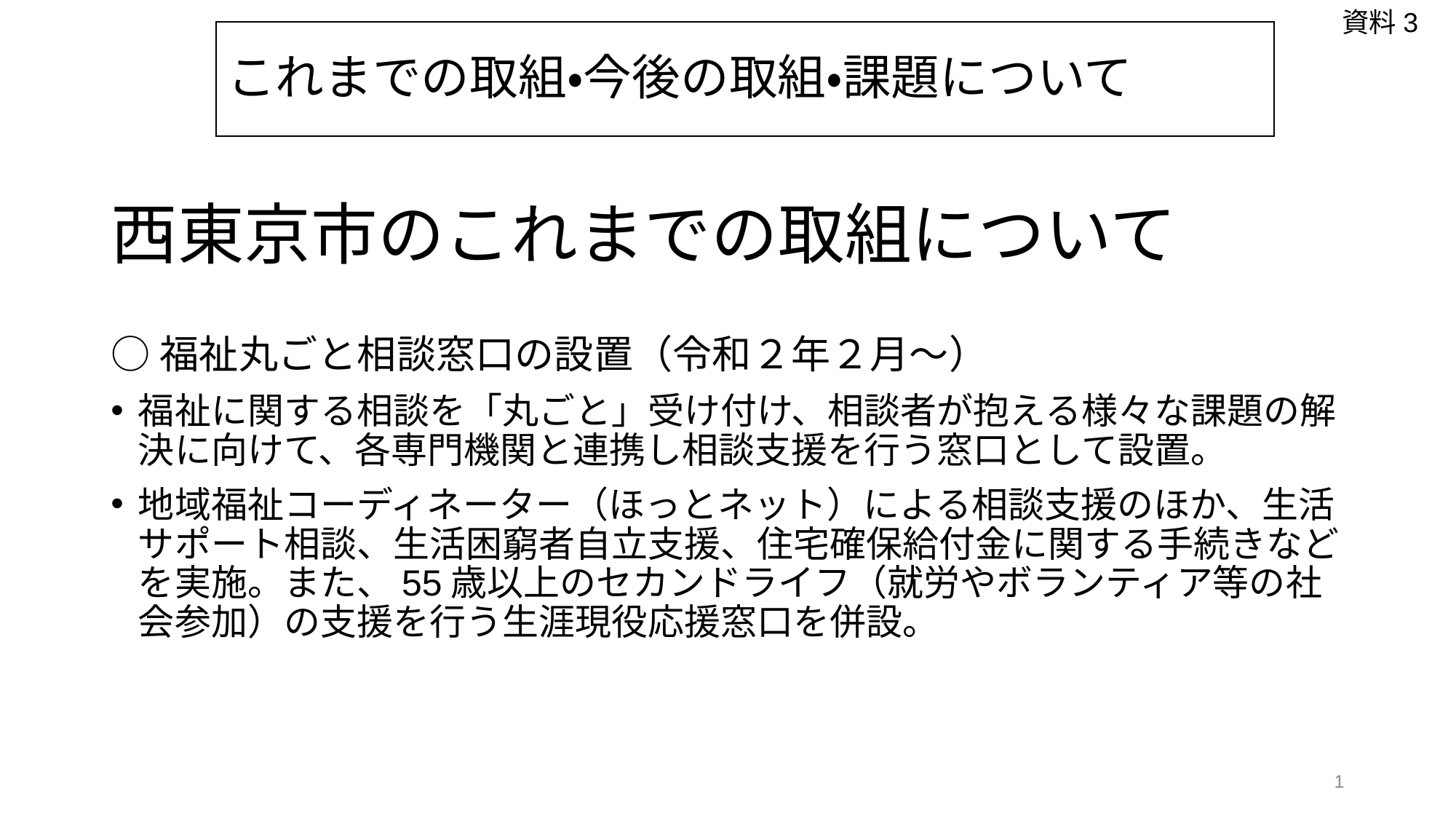

資料3
これまでの取組・今後の取組・課題について
# 西東京市のこれまでの取組について
○福祉丸ごと相談窓口の設置（令和２年２月～）
福祉に関する相談を「丸ごと」受け付け、相談者が抱える様々な課題の解決に向けて、各専門機関と連携し相談支援を行う窓口として設置。
地域福祉コーディネーター（ほっとネット）による相談支援のほか、生活サポート相談、生活困窮者自立支援、住宅確保給付金に関する手続きなどを実施。また、55歳以上のセカンドライフ（就労やボランティア等の社会参加）の支援を行う生涯現役応援窓口を併設。

1